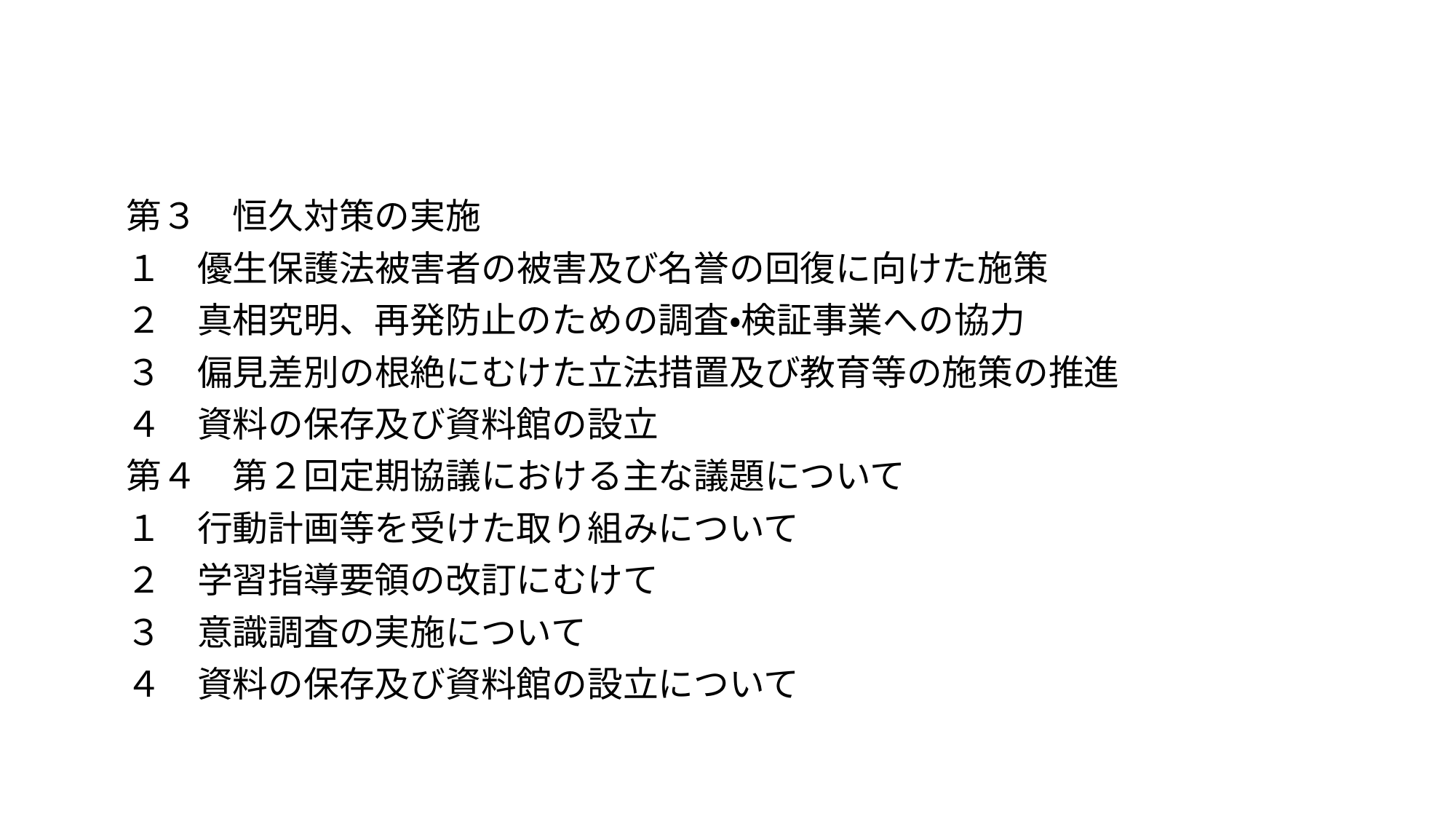

第３　恒久対策の実施
１　優生保護法被害者の被害及び名誉の回復に向けた施策
２　真相究明、再発防止のための調査・検証事業への協力
３　偏見差別の根絶にむけた立法措置及び教育等の施策の推進
４　資料の保存及び資料館の設立
第４　第２回定期協議における主な議題について
１　行動計画等を受けた取り組みについて
２　学習指導要領の改訂にむけて
３　意識調査の実施について
４　資料の保存及び資料館の設立について